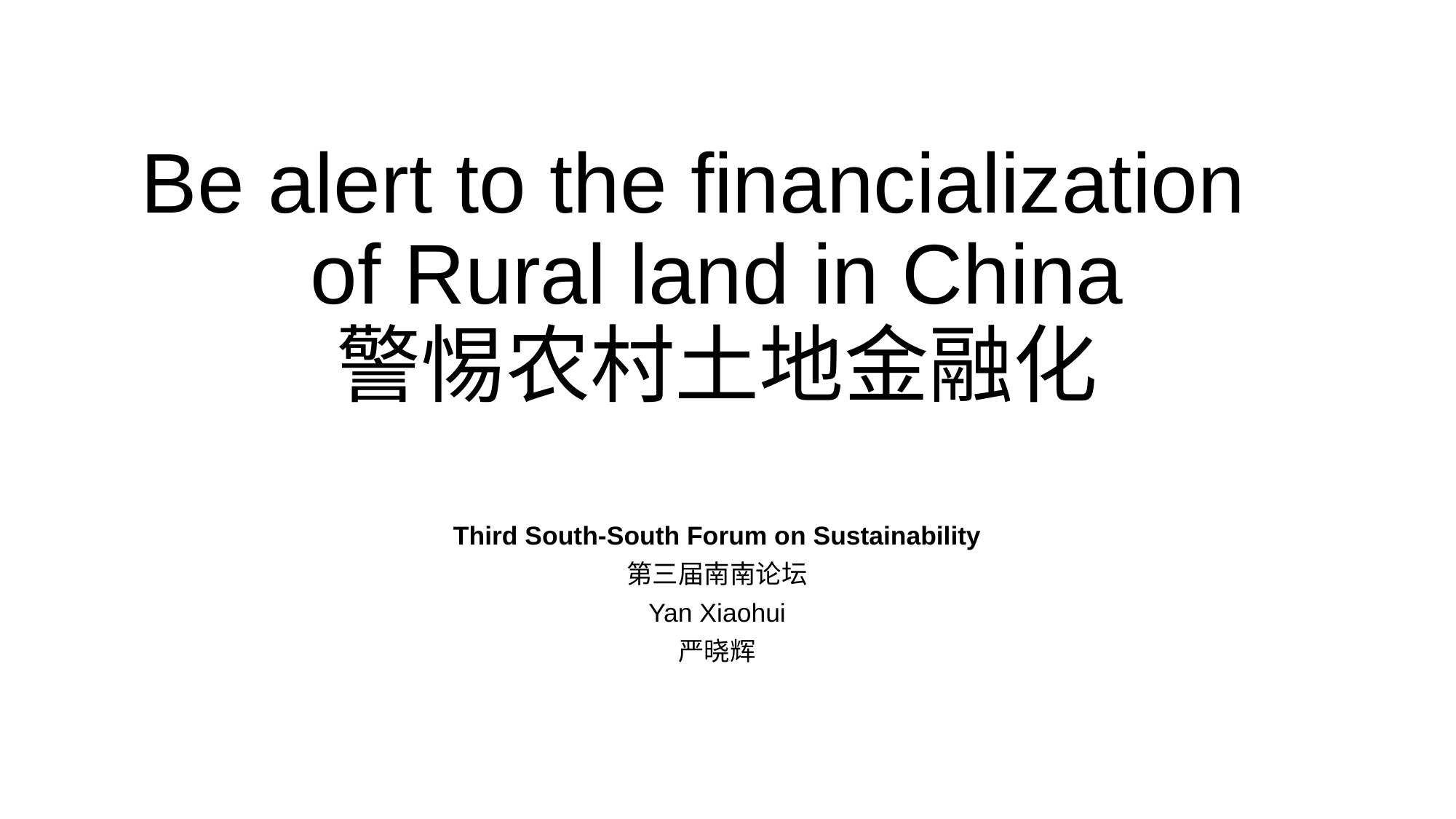

# Be alert to the financialization of Rural land in China 警惕农村土地金融化

Third South-South Forum on Sustainability
第三届南南论坛
Yan Xiaohui
严晓辉